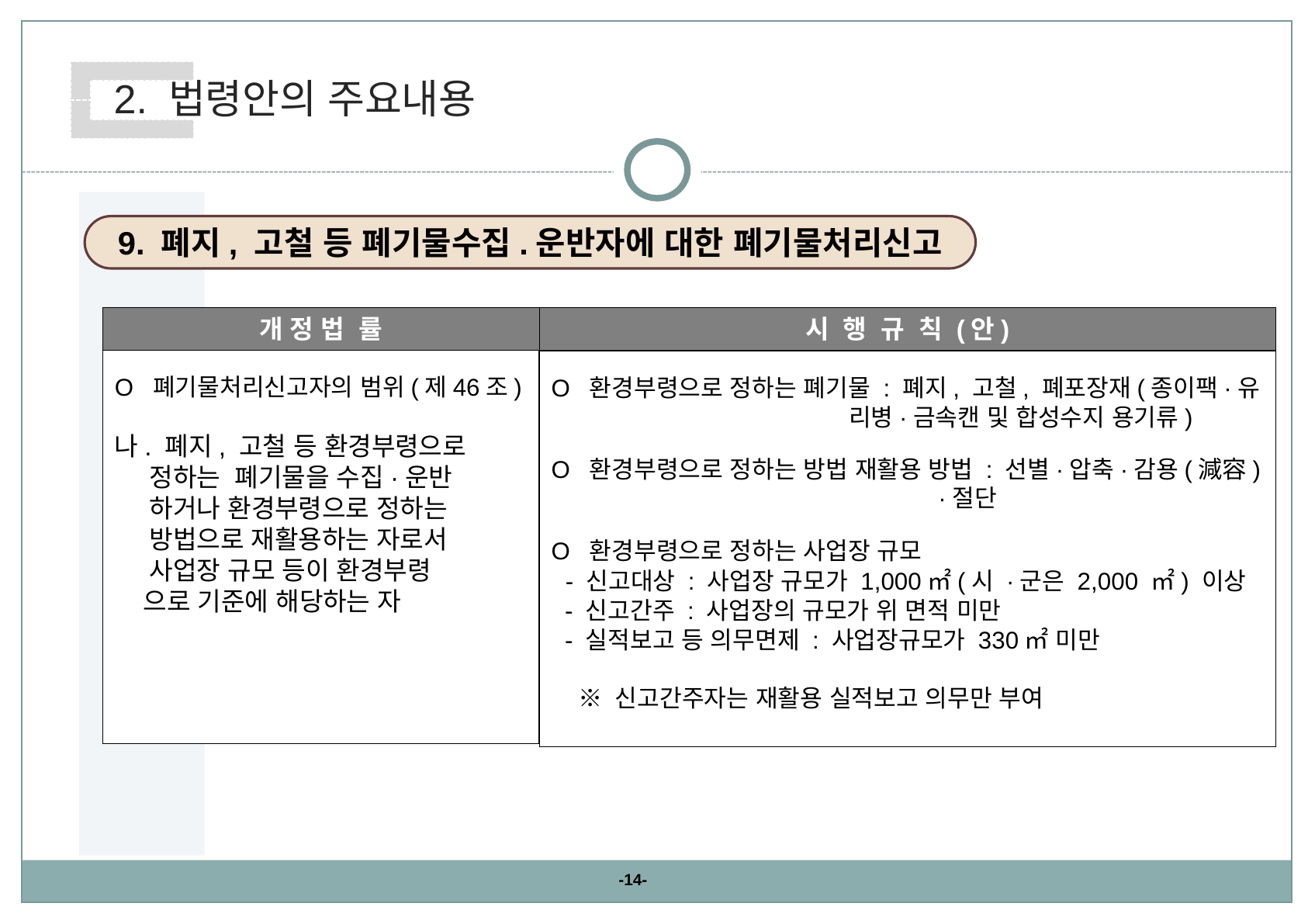

2. 법령안의 주요내용

9. 폐지, 고철 등 폐기물수집.운반자에 대한 폐기물처리신고
개 정 법  률
시  행  규  칙 (안)

O  폐기물처리신고자의 범위(제46조)

나. 폐지, 고철 등 환경부령으로
    정하는  폐기물을 수집·운반
    하거나 환경부령으로 정하는
    방법으로 재활용하는 자로서
    사업장 규모 등이 환경부령
    으로 기준에 해당하는 자

O  환경부령으로 정하는 폐기물 : 폐지, 고철, 폐포장재(종이팩·유
                                           리병·금속캔 및 합성수지 용기류)

O  환경부령으로 정하는 방법 재활용 방법 : 선별·압축·감용(減容)
                                                         ·절단

O  환경부령으로 정하는 사업장 규모
  - 신고대상 : 사업장 규모가 1,000㎡(시 ·군은 2,000 ㎡) 이상
  - 신고간주 : 사업장의 규모가 위 면적 미만
  - 실적보고 등 의무면제 : 사업장규모가 330㎡ 미만

    ※ 신고간주자는 재활용 실적보고 의무만 부여

-14-